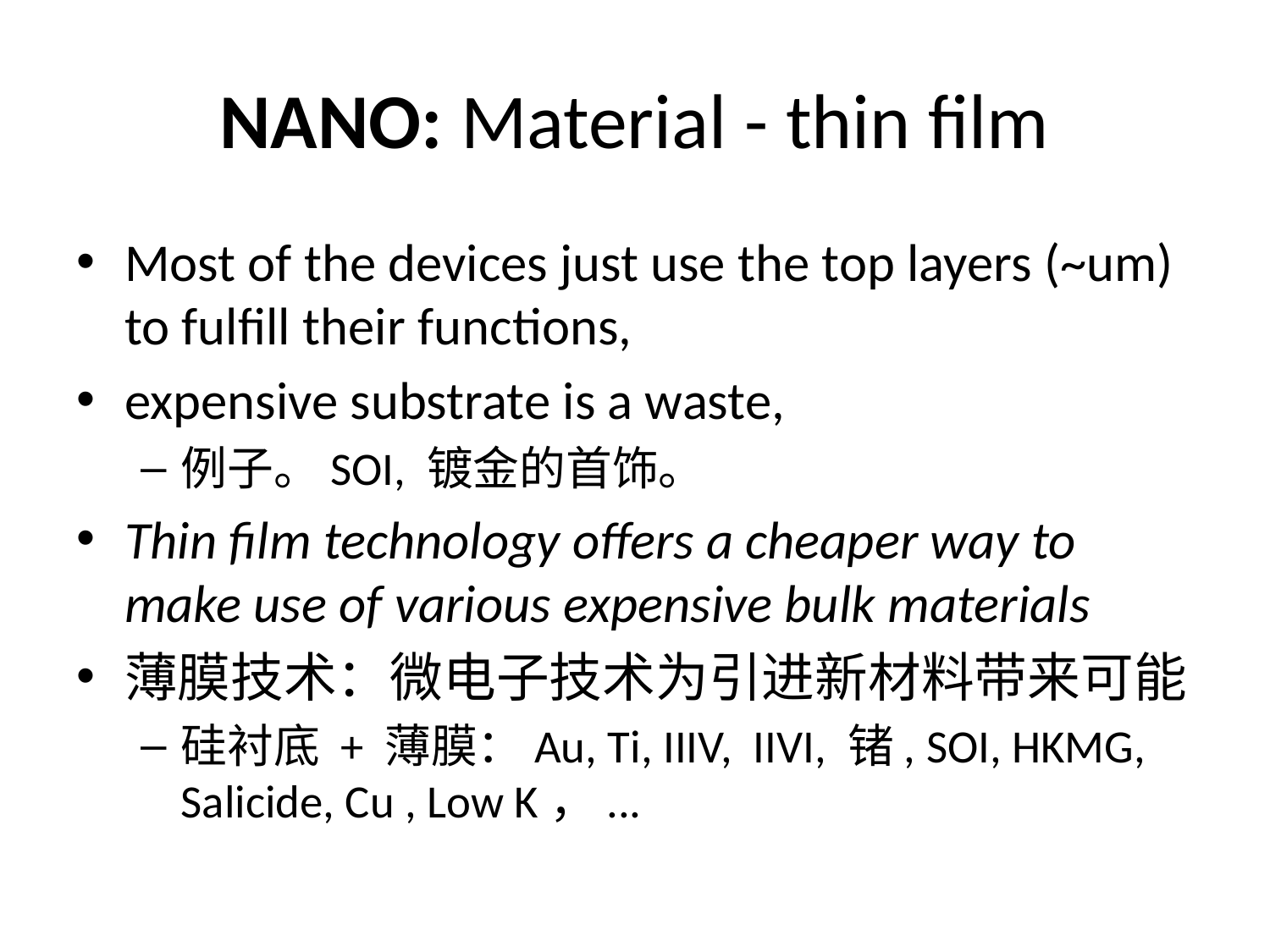

# NANO: Material - thin film
Most of the devices just use the top layers (~um) to fulfill their functions,
expensive substrate is a waste,
例子。SOI, 镀金的首饰。
Thin film technology offers a cheaper way to make use of various expensive bulk materials
薄膜技术：微电子技术为引进新材料带来可能
硅衬底 + 薄膜：Au, Ti, IIIV,  IIVI, 锗, SOI, HKMG, Salicide, Cu , Low K，...